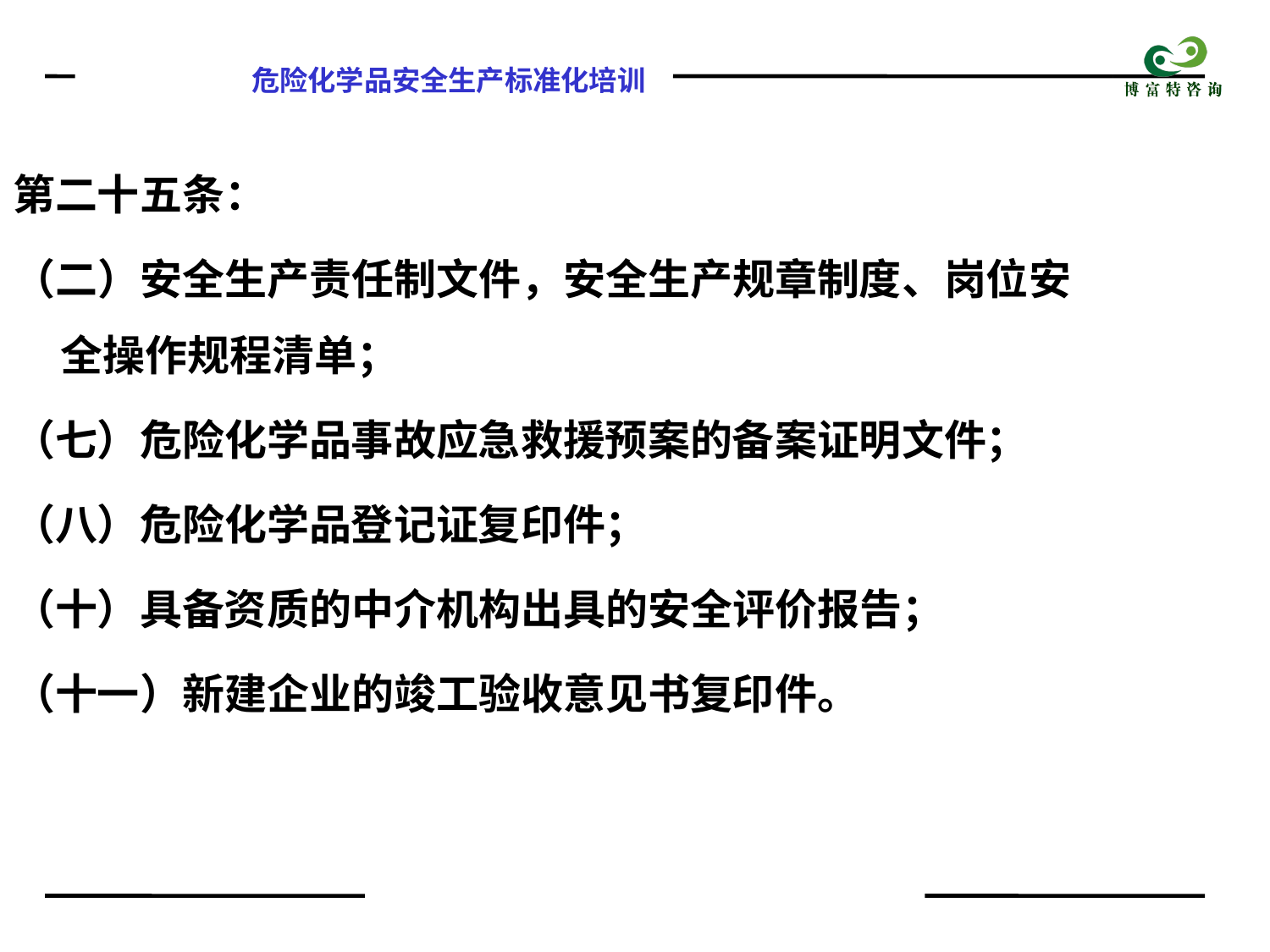

第二十五条：
（二）安全生产责任制文件，安全生产规章制度、岗位安全操作规程清单；
（七）危险化学品事故应急救援预案的备案证明文件；
（八）危险化学品登记证复印件；
（十）具备资质的中介机构出具的安全评价报告；
（十一）新建企业的竣工验收意见书复印件。